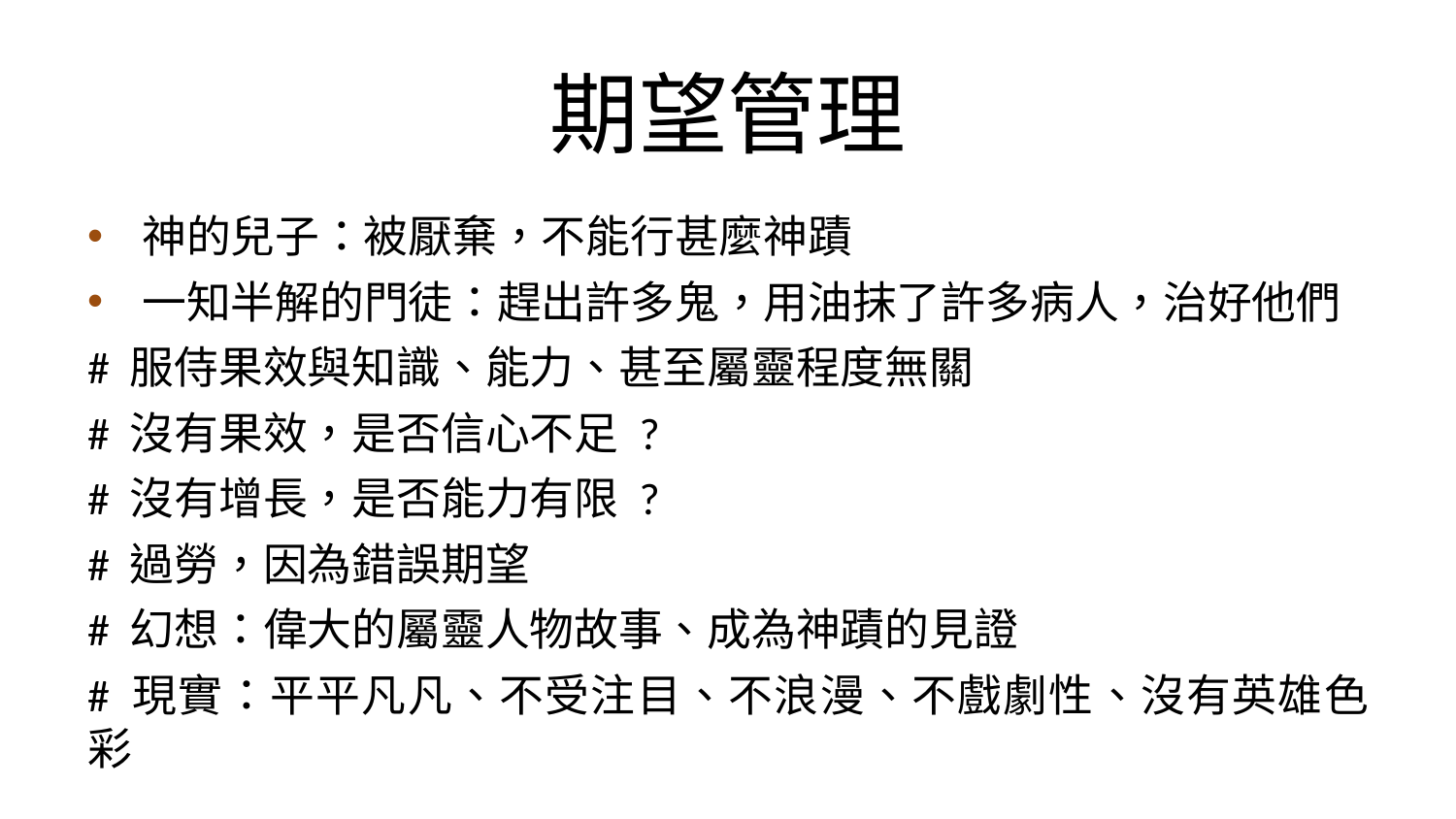

# 期望管理
神的兒子：被厭棄，不能行甚麼神蹟
一知半解的門徒：趕出許多鬼，用油抹了許多病人，治好他們
# 服侍果效與知識、能力、甚至屬靈程度無關
# 沒有果效，是否信心不足 ?
# 沒有增長，是否能力有限 ?
# 過勞，因為錯誤期望
# 幻想：偉大的屬靈人物故事、成為神蹟的見證
# 現實：平平凡凡、不受注目、不浪漫、不戲劇性、沒有英雄色彩